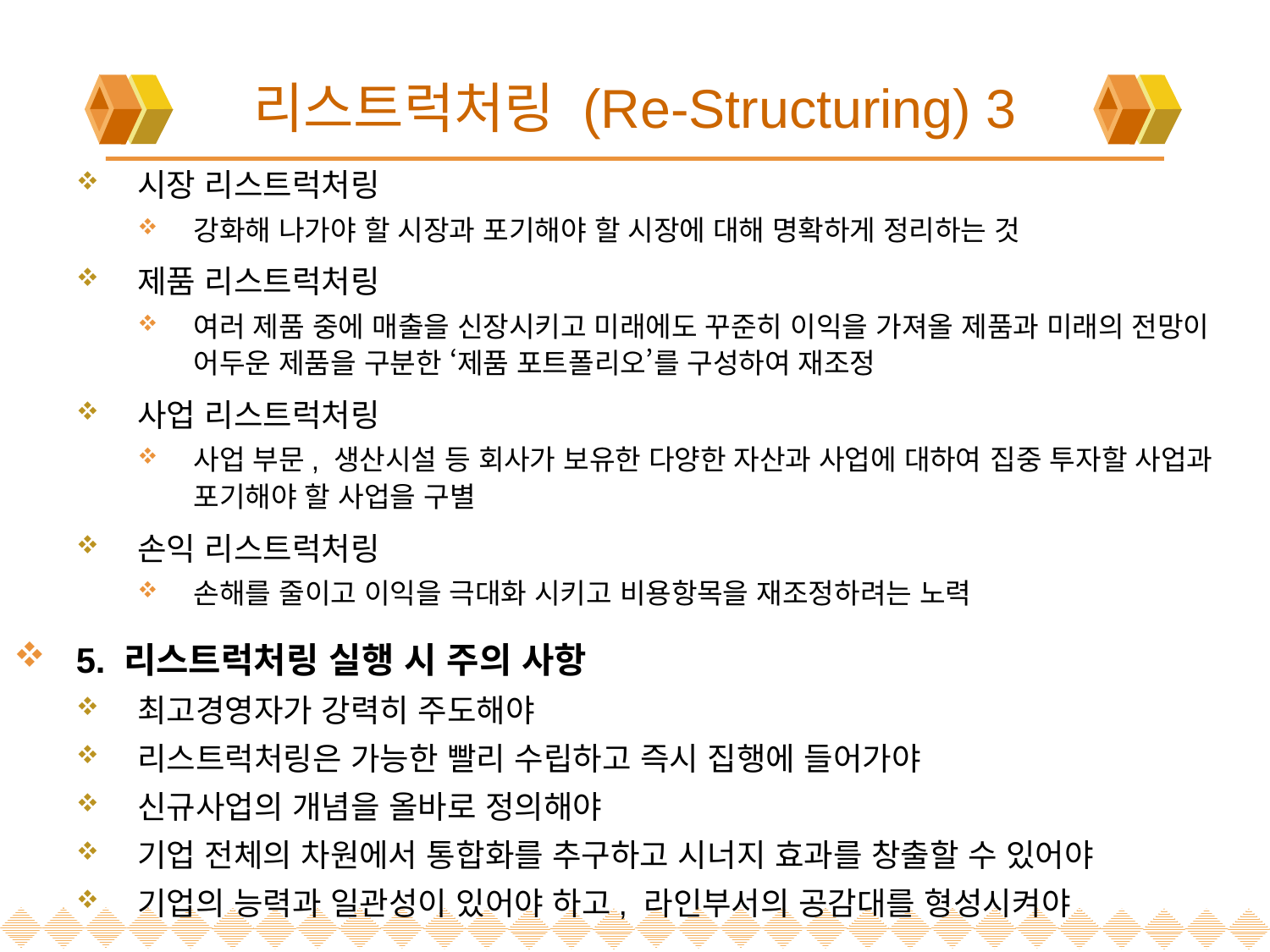

# 리스트럭처링 (Re-Structuring) 3
시장 리스트럭처링
강화해 나가야 할 시장과 포기해야 할 시장에 대해 명확하게 정리하는 것

제품 리스트럭처링
여러 제품 중에 매출을 신장시키고 미래에도 꾸준히 이익을 가져올 제품과 미래의 전망이 어두운 제품을 구분한 ‘제품 포트폴리오’를 구성하여 재조정

사업 리스트럭처링
사업 부문, 생산시설 등 회사가 보유한 다양한 자산과 사업에 대하여 집중 투자할 사업과 포기해야 할 사업을 구별

손익 리스트럭처링
손해를 줄이고 이익을 극대화 시키고 비용항목을 재조정하려는 노력

5. 리스트럭처링 실행 시 주의 사항
최고경영자가 강력히 주도해야
리스트럭처링은 가능한 빨리 수립하고 즉시 집행에 들어가야
신규사업의 개념을 올바로 정의해야
기업 전체의 차원에서 통합화를 추구하고 시너지 효과를 창출할 수 있어야
기업의 능력과 일관성이 있어야 하고, 라인부서의 공감대를 형성시켜야